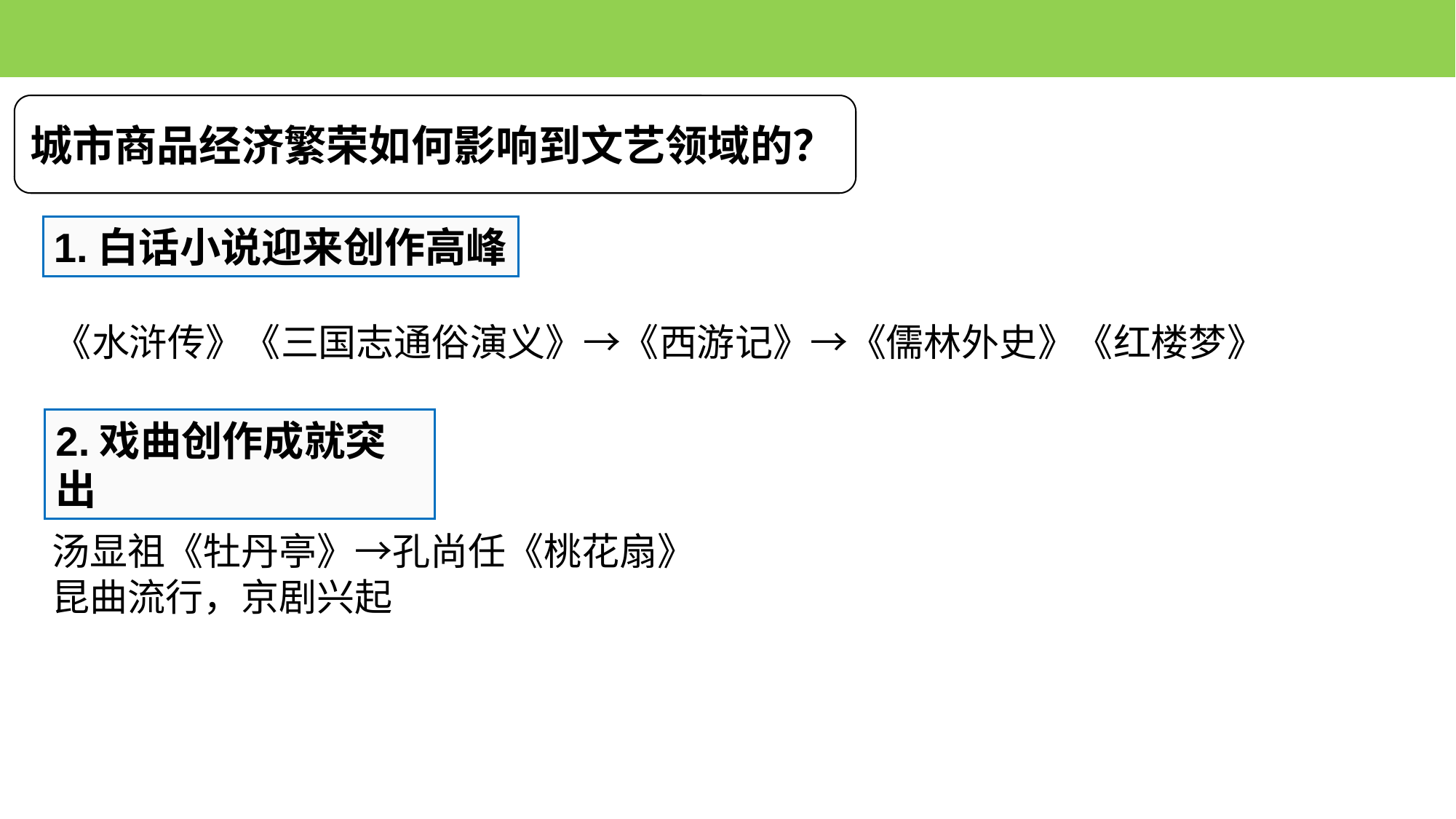

城市商品经济繁荣如何影响到文艺领域的？
1.白话小说迎来创作高峰
《水浒传》《三国志通俗演义》→《西游记》→《儒林外史》《红楼梦》
2.戏曲创作成就突出
汤显祖《牡丹亭》→孔尚任《桃花扇》
昆曲流行，京剧兴起